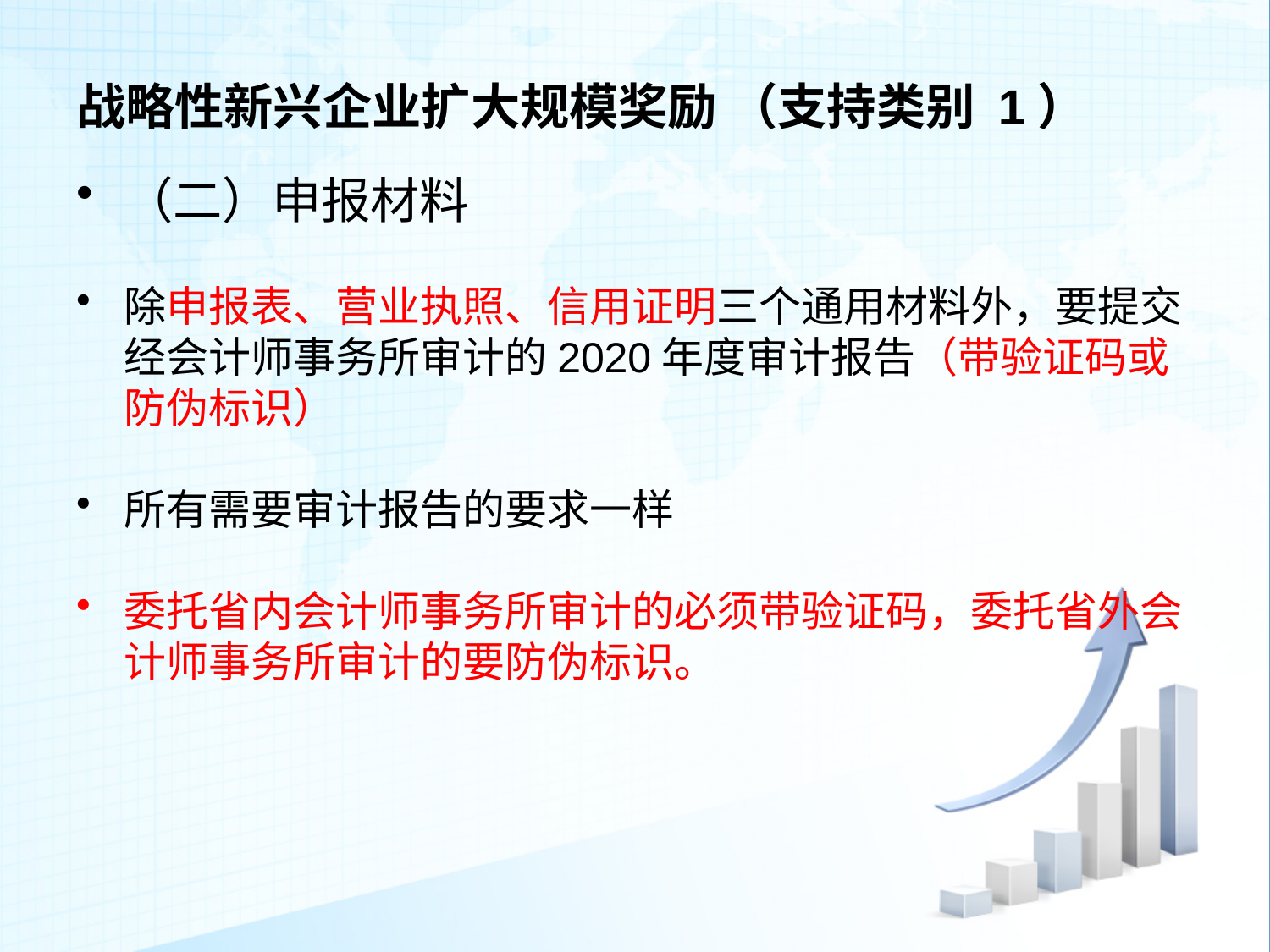

# 战略性新兴企业扩大规模奖励 （支持类别 1）
（二）申报材料

除申报表、营业执照、信用证明三个通用材料外，要提交经会计师事务所审计的2020年度审计报告（带验证码或防伪标识）

所有需要审计报告的要求一样

委托省内会计师事务所审计的必须带验证码，委托省外会计师事务所审计的要防伪标识。